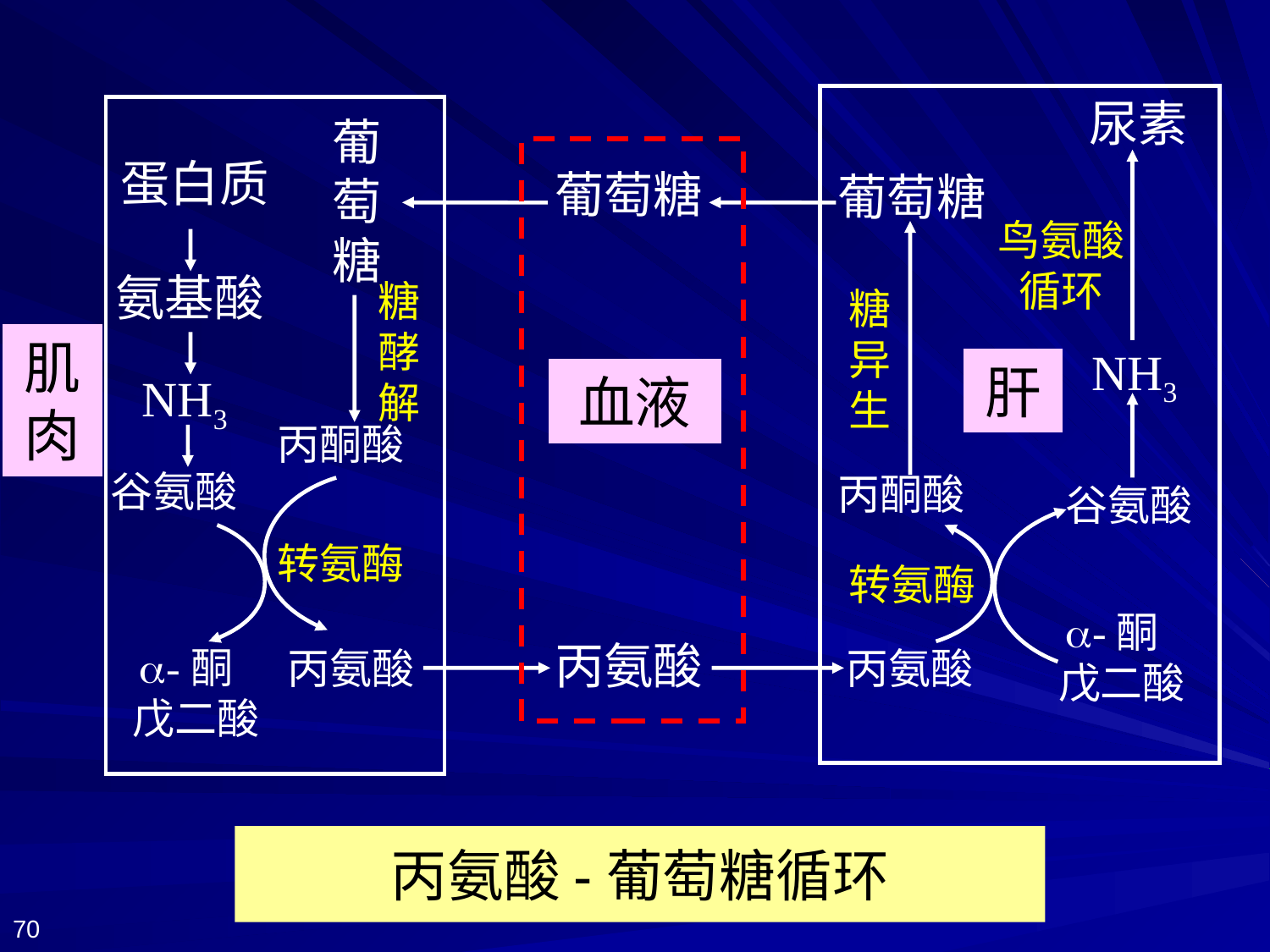

尿素

鸟氨酸循环
NH3

葡萄糖
糖酵解

丙酮酸

蛋白质

氨基酸

NH3

谷氨酸
葡萄糖

葡萄糖

糖异生
肌肉
肝
血液
丙酮酸
谷氨酸

转氨酶
α-酮   戊二酸

转氨酶

α-酮   戊二酸
丙氨酸
丙氨酸
丙氨酸

# 丙氨酸-葡萄糖循环
70